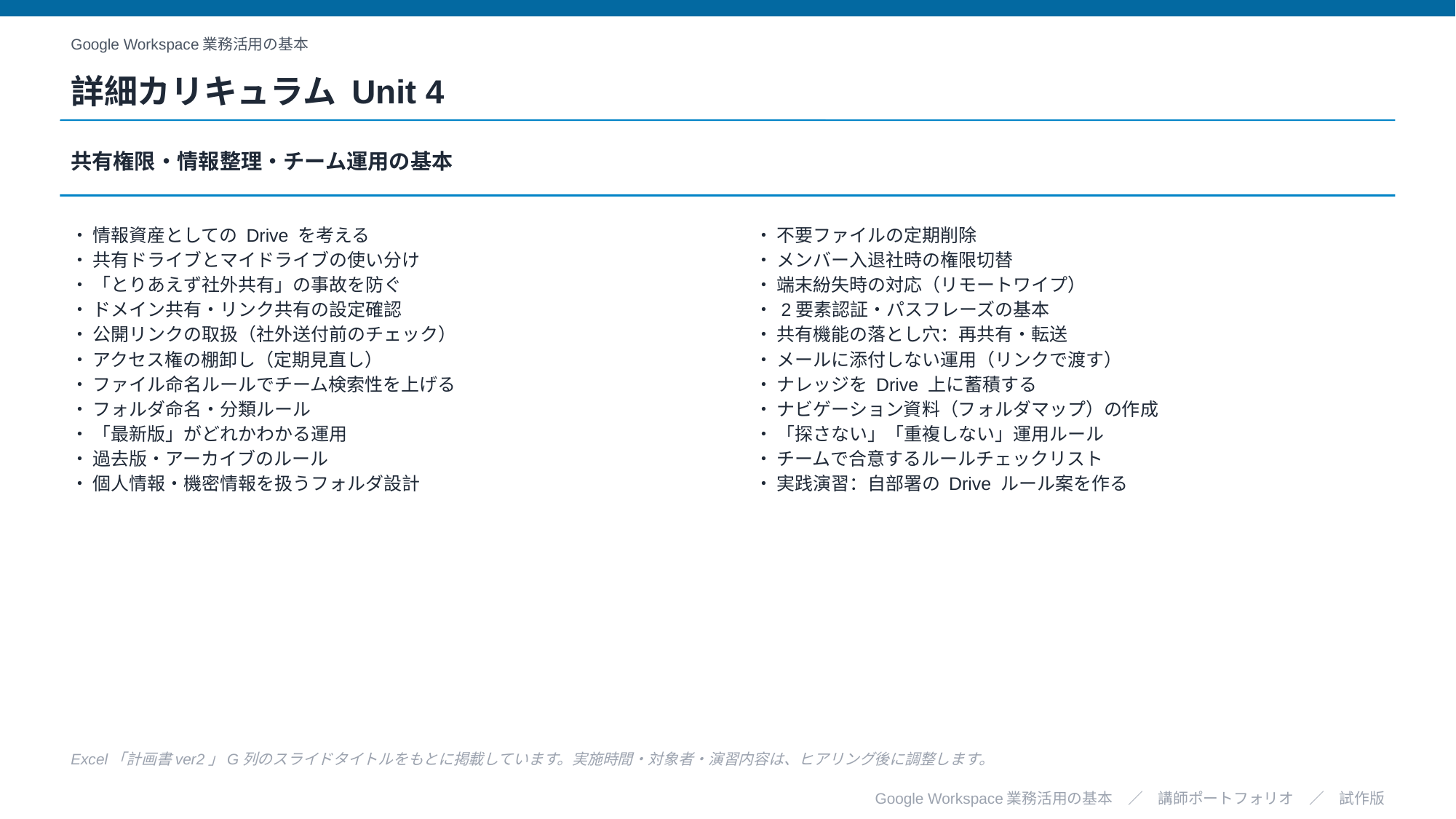

Google Workspace業務活用の基本
詳細カリキュラム Unit 4

共有権限・情報整理・チーム運用の基本

・ 情報資産としての Drive を考える
・ 共有ドライブとマイドライブの使い分け
・ 「とりあえず社外共有」の事故を防ぐ
・ ドメイン共有・リンク共有の設定確認
・ 公開リンクの取扱（社外送付前のチェック）
・ アクセス権の棚卸し（定期見直し）
・ ファイル命名ルールでチーム検索性を上げる
・ フォルダ命名・分類ルール
・ 「最新版」がどれかわかる運用
・ 過去版・アーカイブのルール
・ 個人情報・機密情報を扱うフォルダ設計
・ 不要ファイルの定期削除
・ メンバー入退社時の権限切替
・ 端末紛失時の対応（リモートワイプ）
・ 2要素認証・パスフレーズの基本
・ 共有機能の落とし穴：再共有・転送
・ メールに添付しない運用（リンクで渡す）
・ ナレッジを Drive 上に蓄積する
・ ナビゲーション資料（フォルダマップ）の作成
・ 「探さない」「重複しない」運用ルール
・ チームで合意するルールチェックリスト
・ 実践演習：自部署の Drive ルール案を作る
Excel「計画書ver2」G列のスライドタイトルをもとに掲載しています。実施時間・対象者・演習内容は、ヒアリング後に調整します。
Google Workspace業務活用の基本　／　講師ポートフォリオ　／　試作版